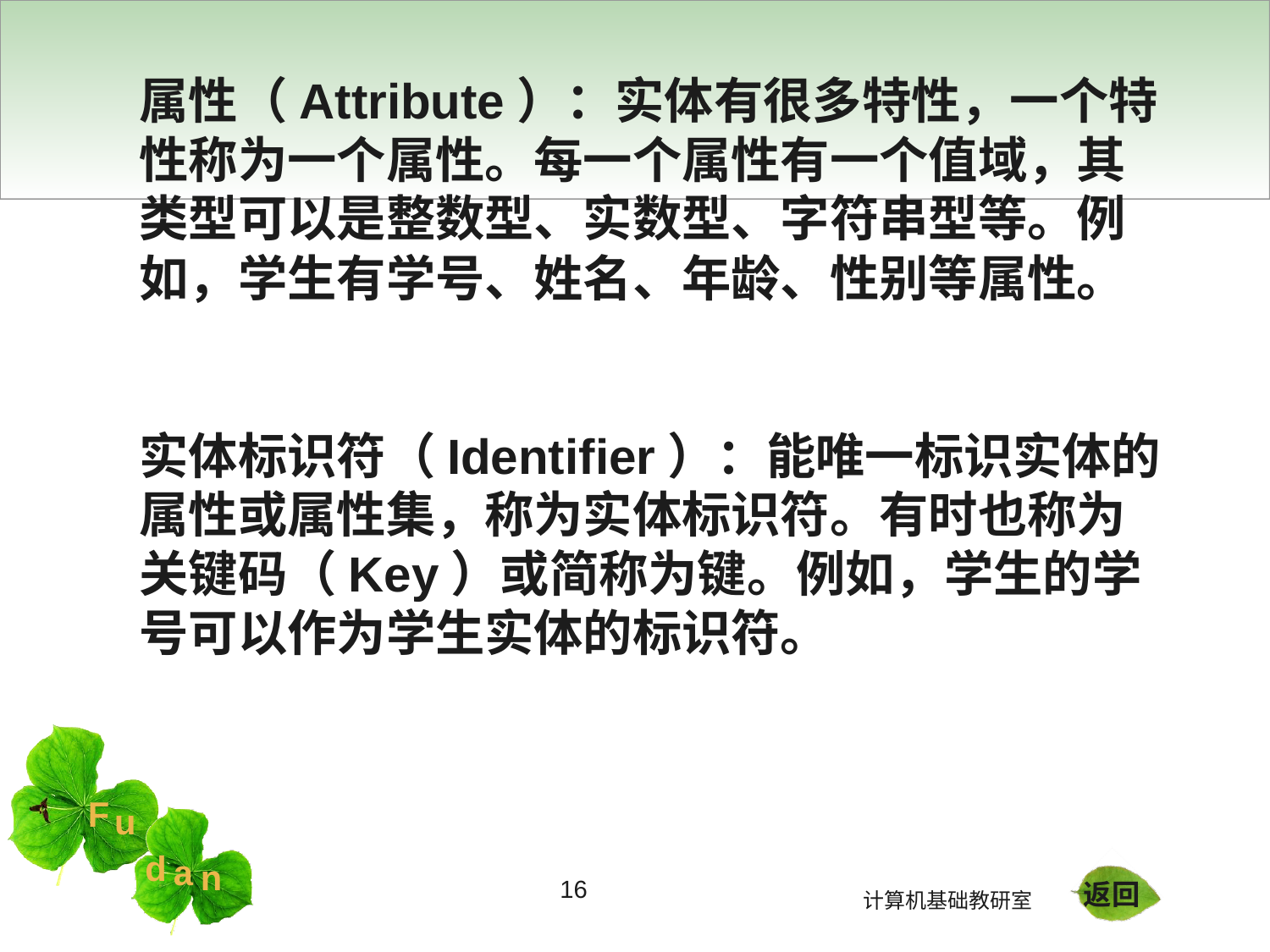

属性（Attribute）：实体有很多特性，一个特性称为一个属性。每一个属性有一个值域，其类型可以是整数型、实数型、字符串型等。例如，学生有学号、姓名、年龄、性别等属性。

实体标识符（Identifier）：能唯一标识实体的属性或属性集，称为实体标识符。有时也称为关键码（Key）或简称为键。例如，学生的学号可以作为学生实体的标识符。

16
返回